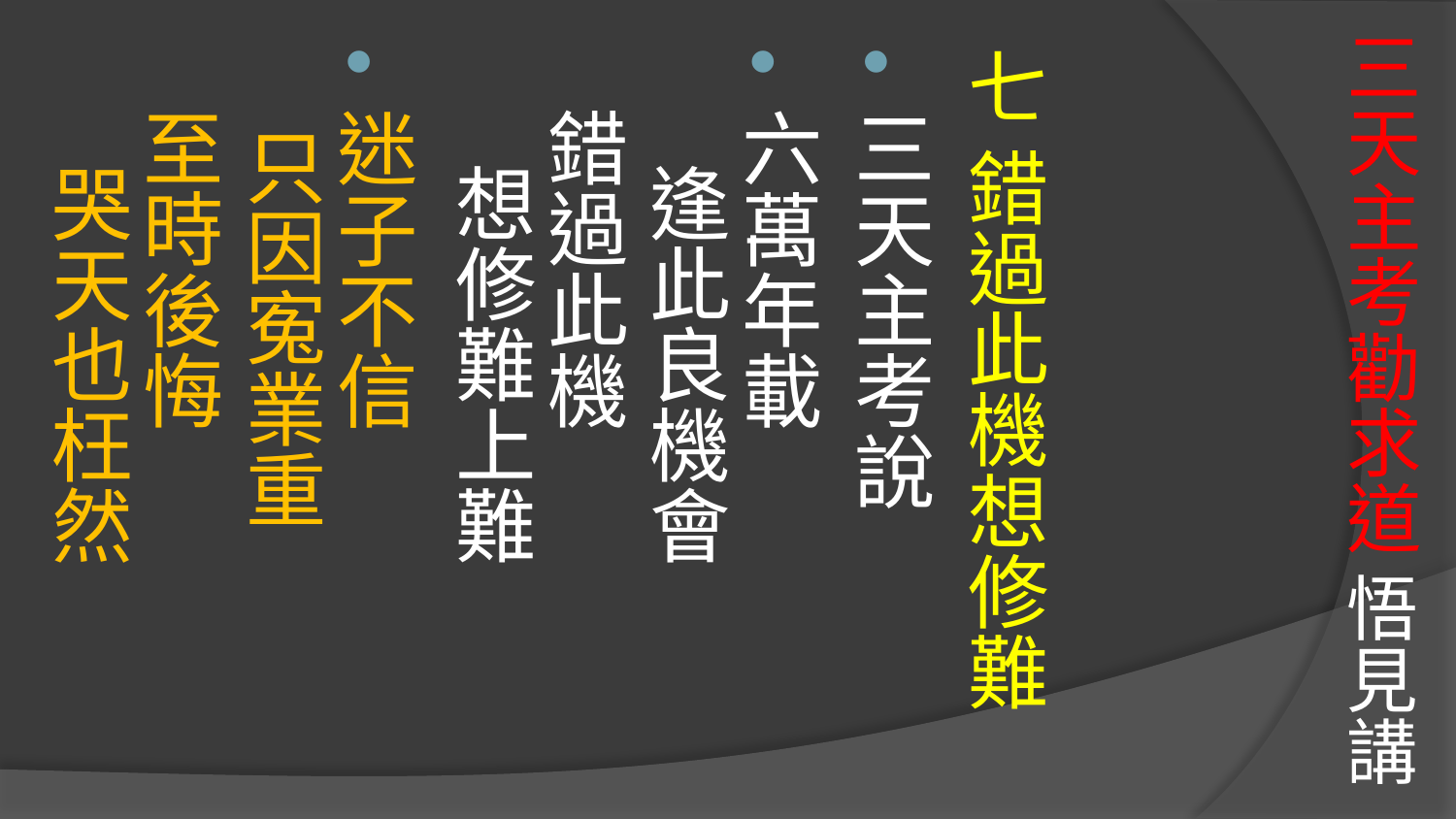

# 三天主考勸求道 悟見講
七 錯過此機想修難
三天主考說
六萬年載                       逢此良機會
錯過此機                       想修難上難
迷子不信                     只因寃業重
至時後悔                       哭天也枉然